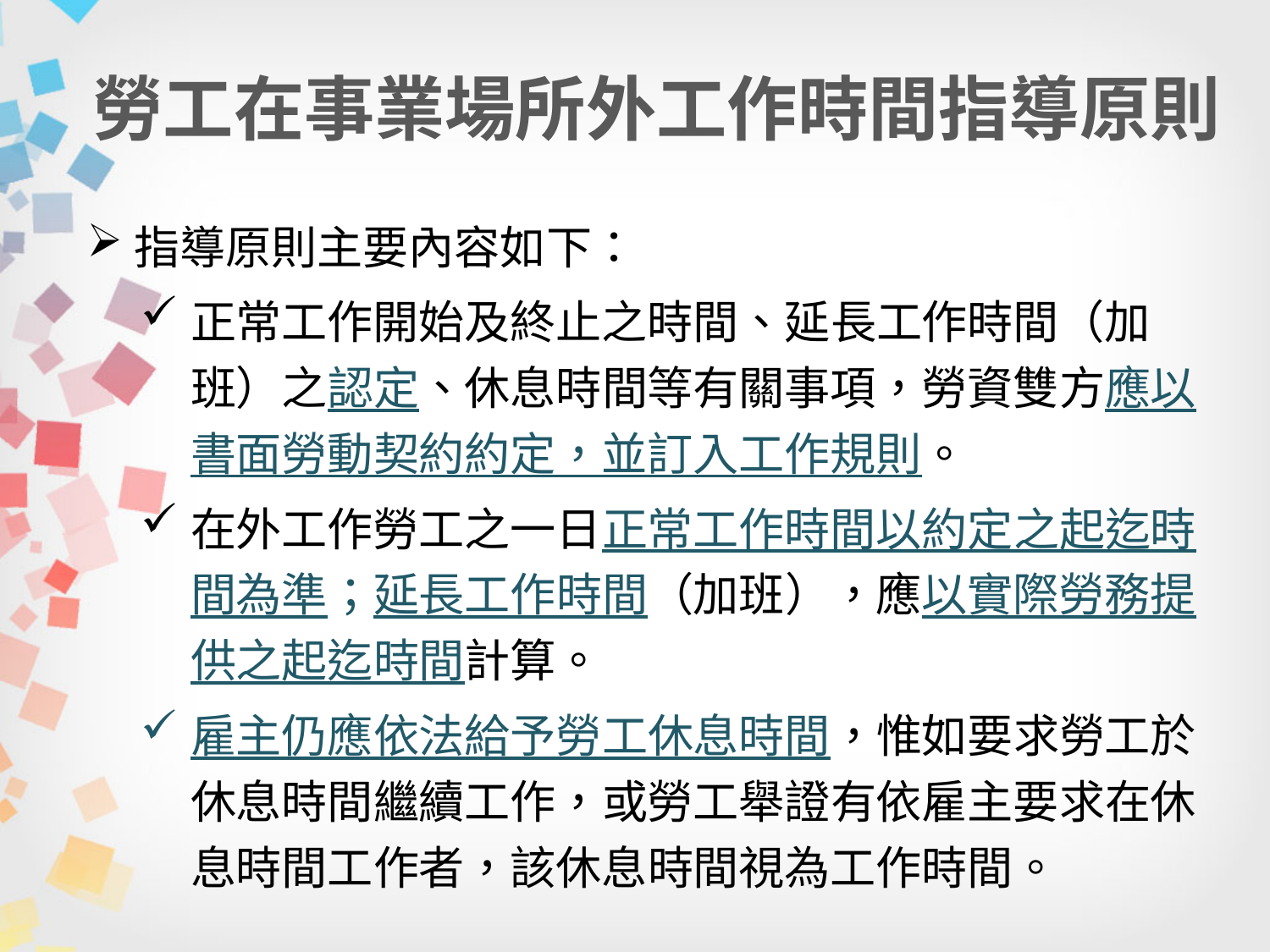

# 勞工在事業場所外工作時間指導原則
指導原則主要內容如下：
正常工作開始及終止之時間、延長工作時間（加班）之認定、休息時間等有關事項，勞資雙方應以書面勞動契約約定，並訂入工作規則。
在外工作勞工之一日正常工作時間以約定之起迄時間為準；延長工作時間（加班），應以實際勞務提供之起迄時間計算。
雇主仍應依法給予勞工休息時間，惟如要求勞工於休息時間繼續工作，或勞工舉證有依雇主要求在休息時間工作者，該休息時間視為工作時間。